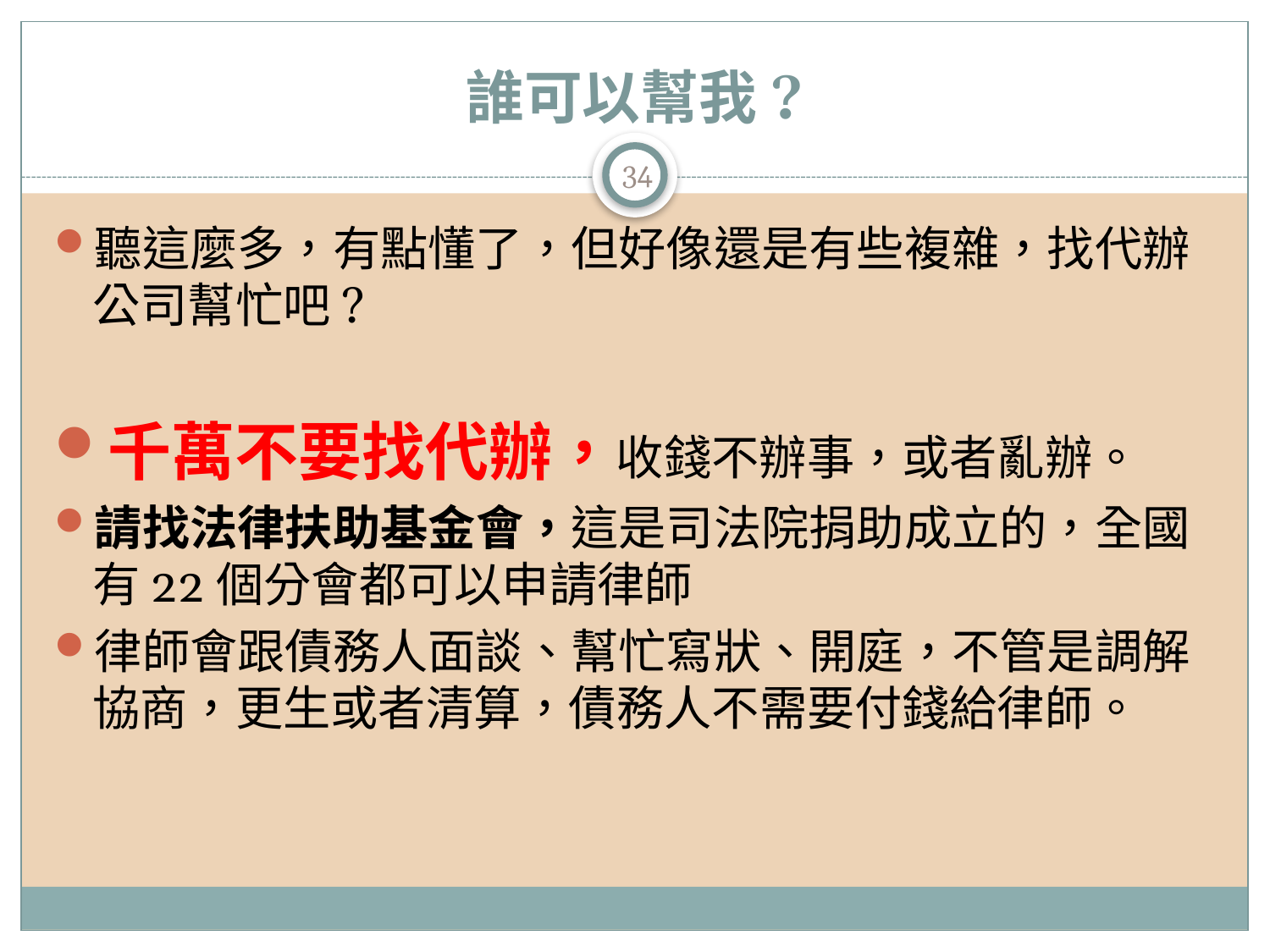

# 誰可以幫我?
34
聽這麼多，有點懂了，但好像還是有些複雜，找代辦公司幫忙吧?

千萬不要找代辦，收錢不辦事，或者亂辦。
請找法律扶助基金會，這是司法院捐助成立的，全國有22個分會都可以申請律師
律師會跟債務人面談、幫忙寫狀、開庭，不管是調解協商，更生或者清算，債務人不需要付錢給律師。